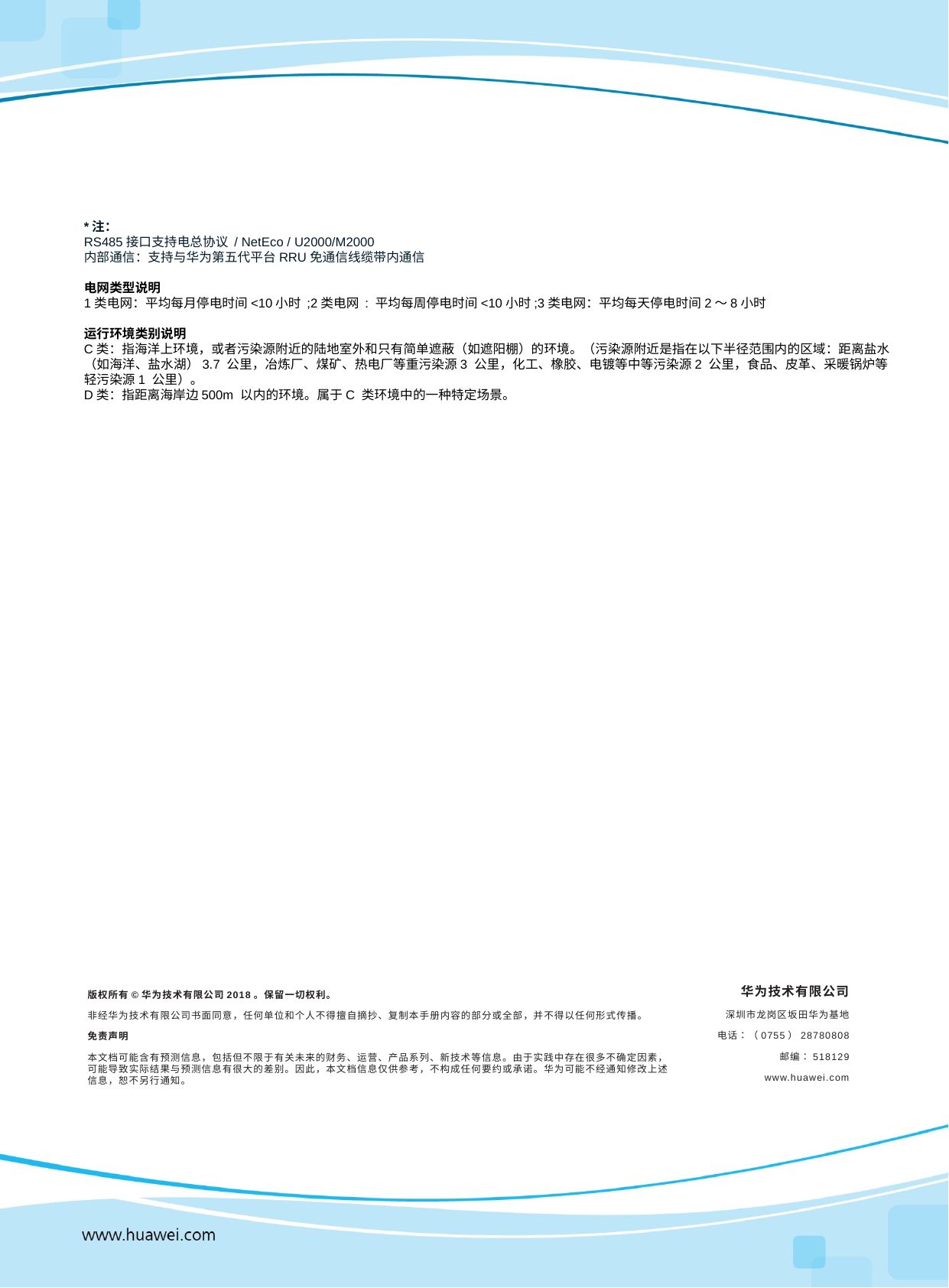

*注：
RS485接口支持电总协议 / NetEco / U2000/M2000
内部通信：支持与华为第五代平台RRU免通信线缆带内通信

电网类型说明
1类电网：平均每月停电时间<10小时 ;2类电网 : 平均每周停电时间<10小时;3类电网：平均每天停电时间2～8小时

运行环境类别说明
C类：指海洋上环境，或者污染源附近的陆地室外和只有简单遮蔽（如遮阳棚）的环境。（污染源附近是指在以下半径范围内的区域：距离盐水（如海洋、盐水湖）3.7 公里，冶炼厂、煤矿、热电厂等重污染源3 公里，化工、橡胶、电镀等中等污染源2 公里，食品、皮革、采暖锅炉等轻污染源1 公里）。
D类：指距离海岸边500m 以内的环境。属于C 类环境中的一种特定场景。
华为技术有限公司
深圳市龙岗区坂田华为基地
电话：（0755）28780808
邮编：518129
www.huawei.com
版权所有©华为技术有限公司2018。保留一切权利。
非经华为技术有限公司书面同意，任何单位和个人不得擅自摘抄、复制本手册内容的部分或全部，并不得以任何形式传播。
免责声明
本文档可能含有预测信息，包括但不限于有关未来的财务、运营、产品系列、新技术等信息。由于实践中存在很多不确定因素，可能导致实际结果与预测信息有很大的差别。因此，本文档信息仅供参考，不构成任何要约或承诺。华为可能不经通知修改上述信息，恕不另行通知。